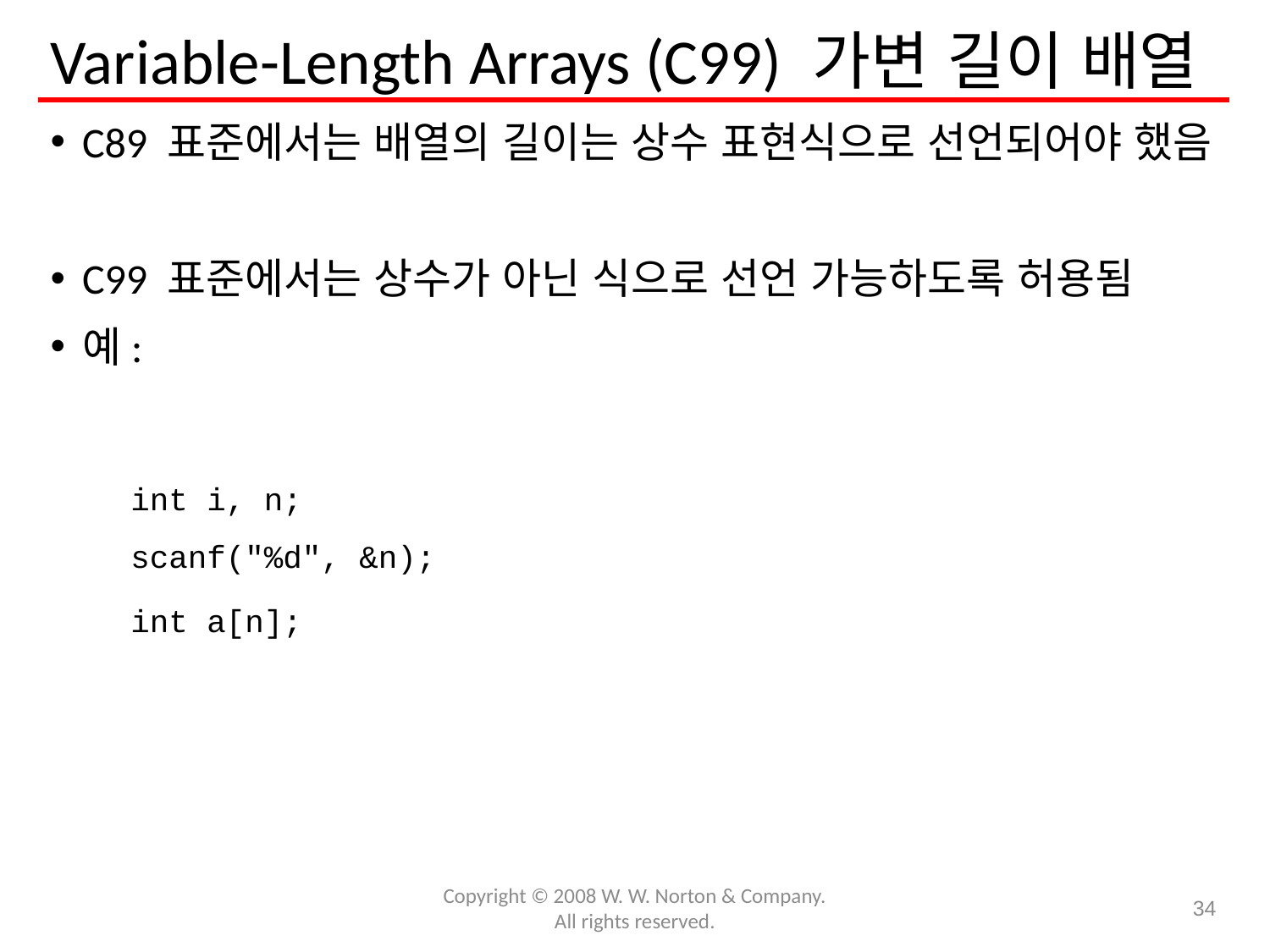

# Variable-Length Arrays (C99) 가변 길이 배열
C89 표준에서는 배열의 길이는 상수 표현식으로 선언되어야 했음

C99 표준에서는 상수가 아닌 식으로 선언 가능하도록 허용됨
예:

int i, n;
scanf("%d", &n);
int a[n];
Copyright © 2008 W. W. Norton & Company.
All rights reserved.
34